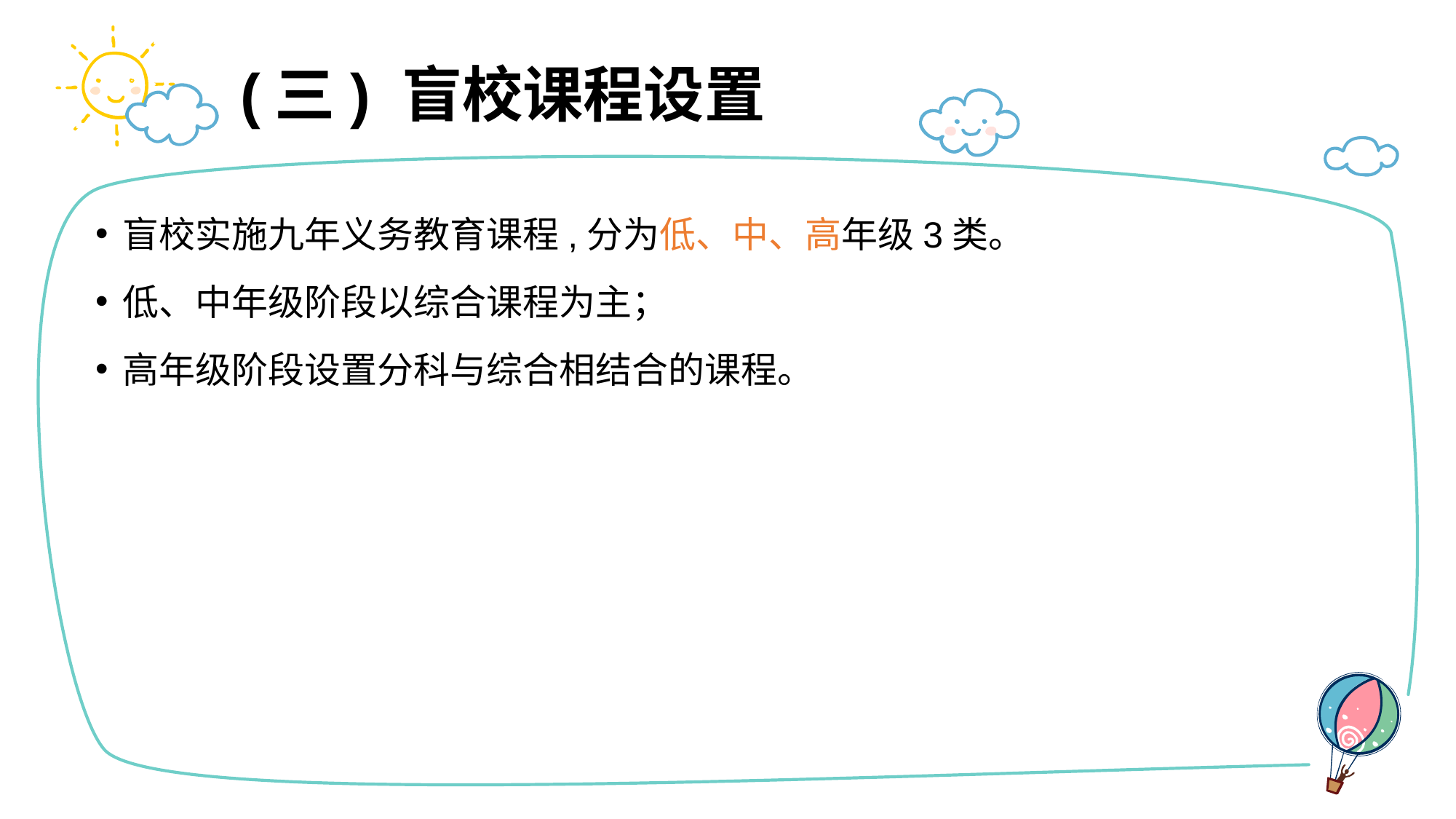

# (三) 盲校课程设置
盲校实施九年义务教育课程,分为低、中、高年级3类。
低、中年级阶段以综合课程为主；
高年级阶段设置分科与综合相结合的课程。